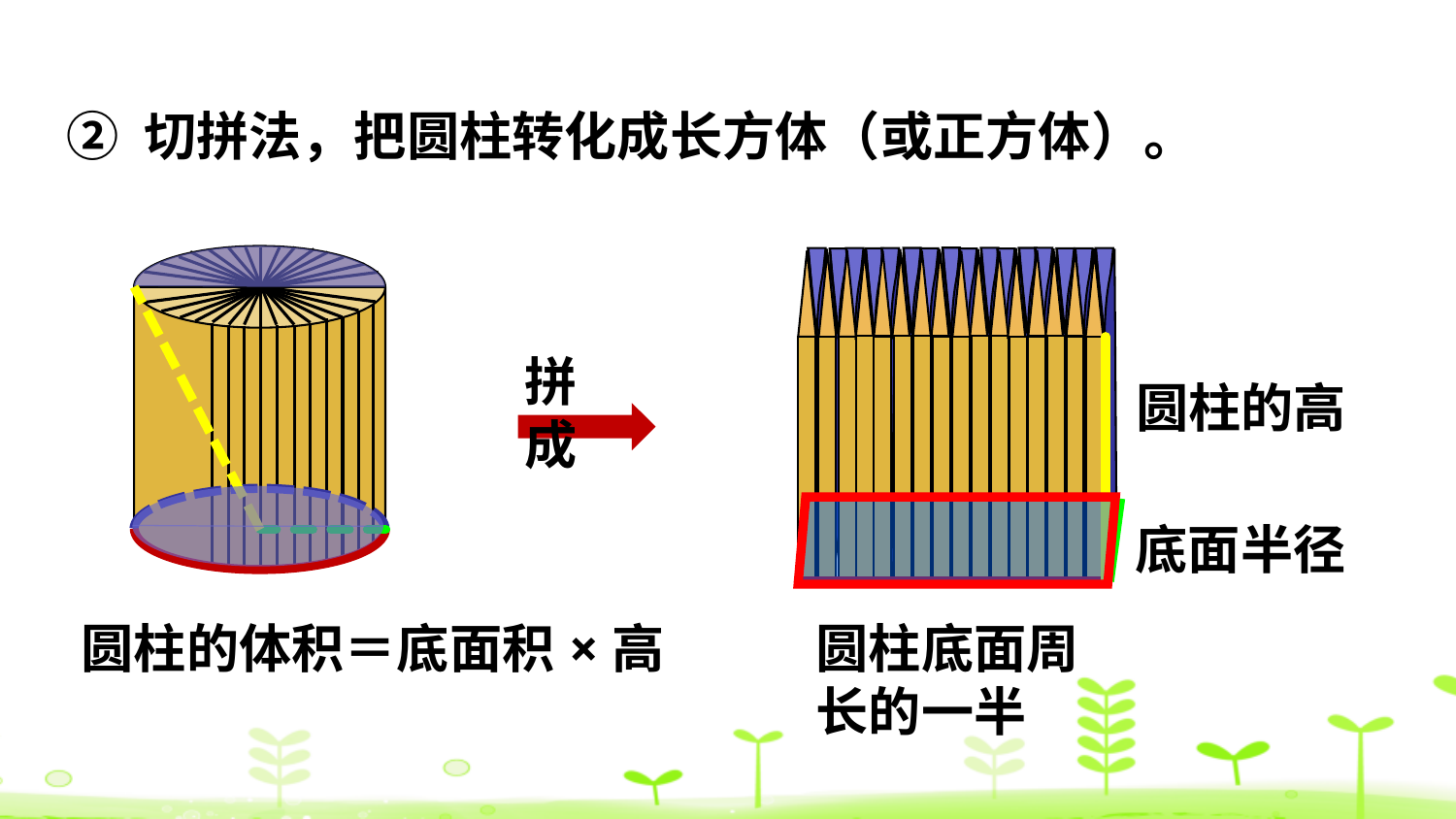

② 切拼法，把圆柱转化成长方体（或正方体）。

拼成

圆柱的高

底面半径
圆柱的体积＝底面积×高
圆柱底面周长的一半